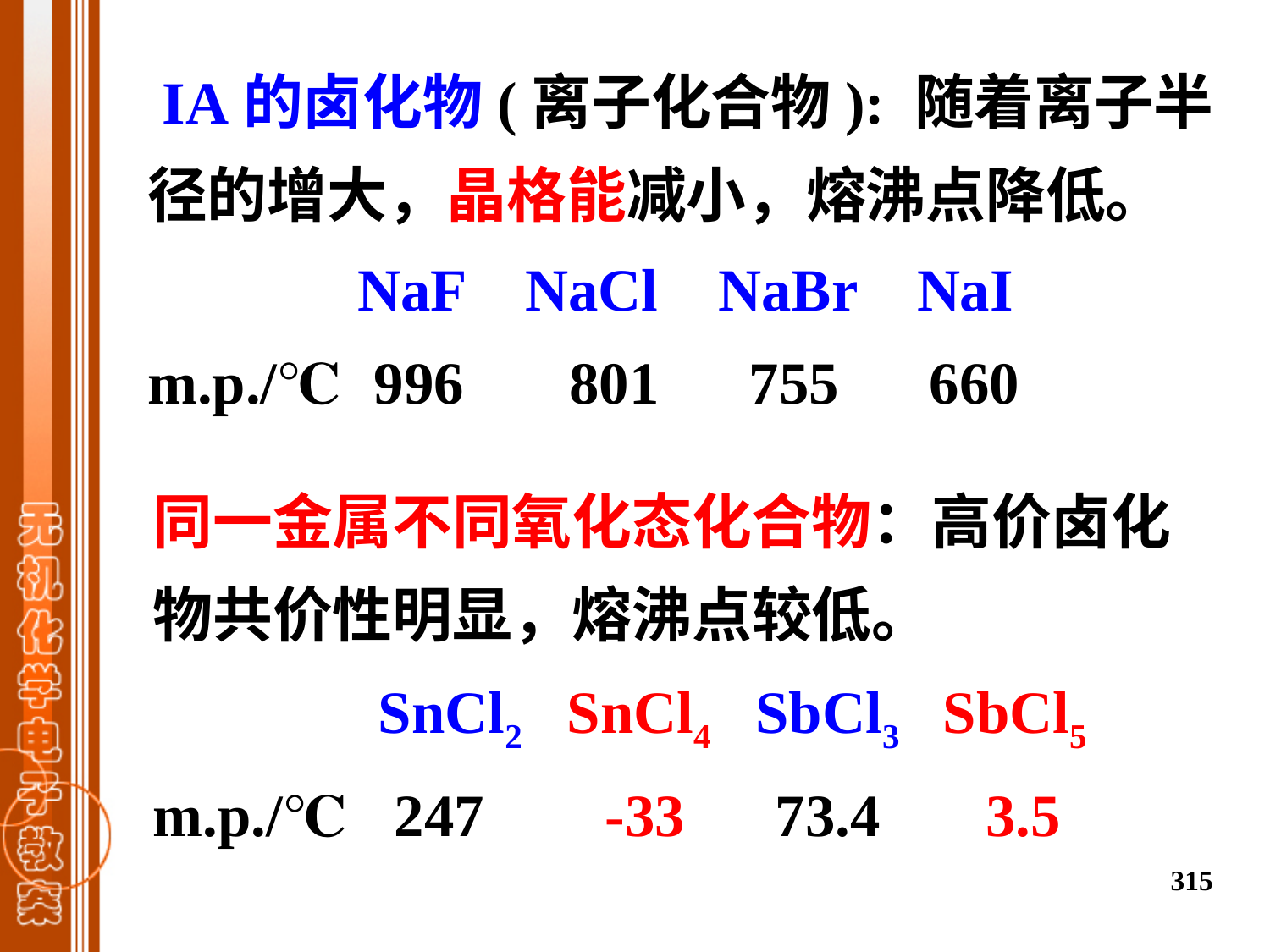

IA的卤化物(离子化合物): 随着离子半径的增大，晶格能减小，熔沸点降低。
              NaF    NaCl    NaBr    NaI
m.p./℃  996       801      755      660
同一金属不同氧化态化合物：高价卤化物共价性明显，熔沸点较低。
               SnCl2   SnCl4   SbCl3     SbCl5
m.p./℃   247        -33      73.4       3.5
315